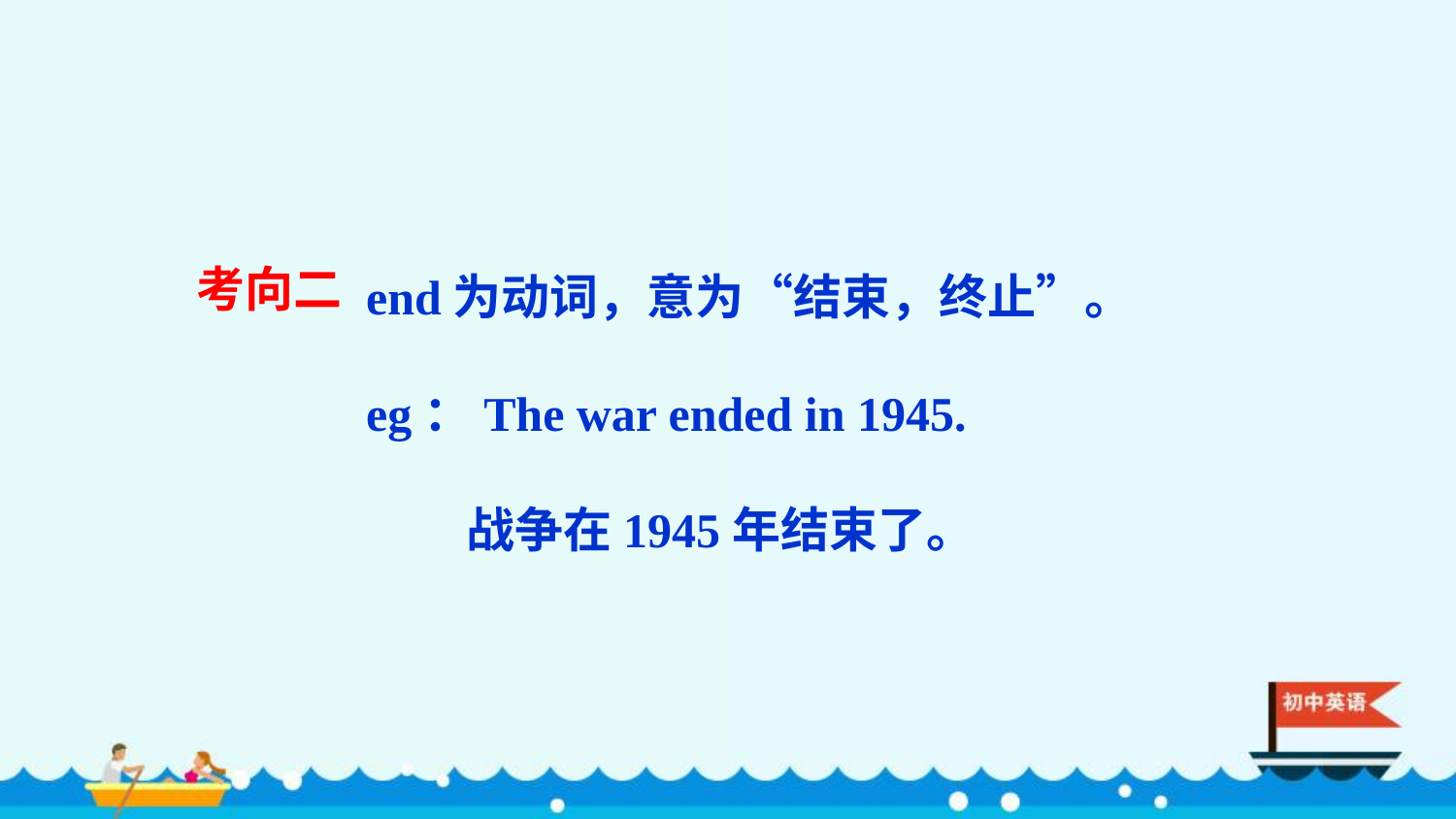

end为动词，意为“结束，终止”。
eg：The war ended in 1945.
战争在1945年结束了。
考向二